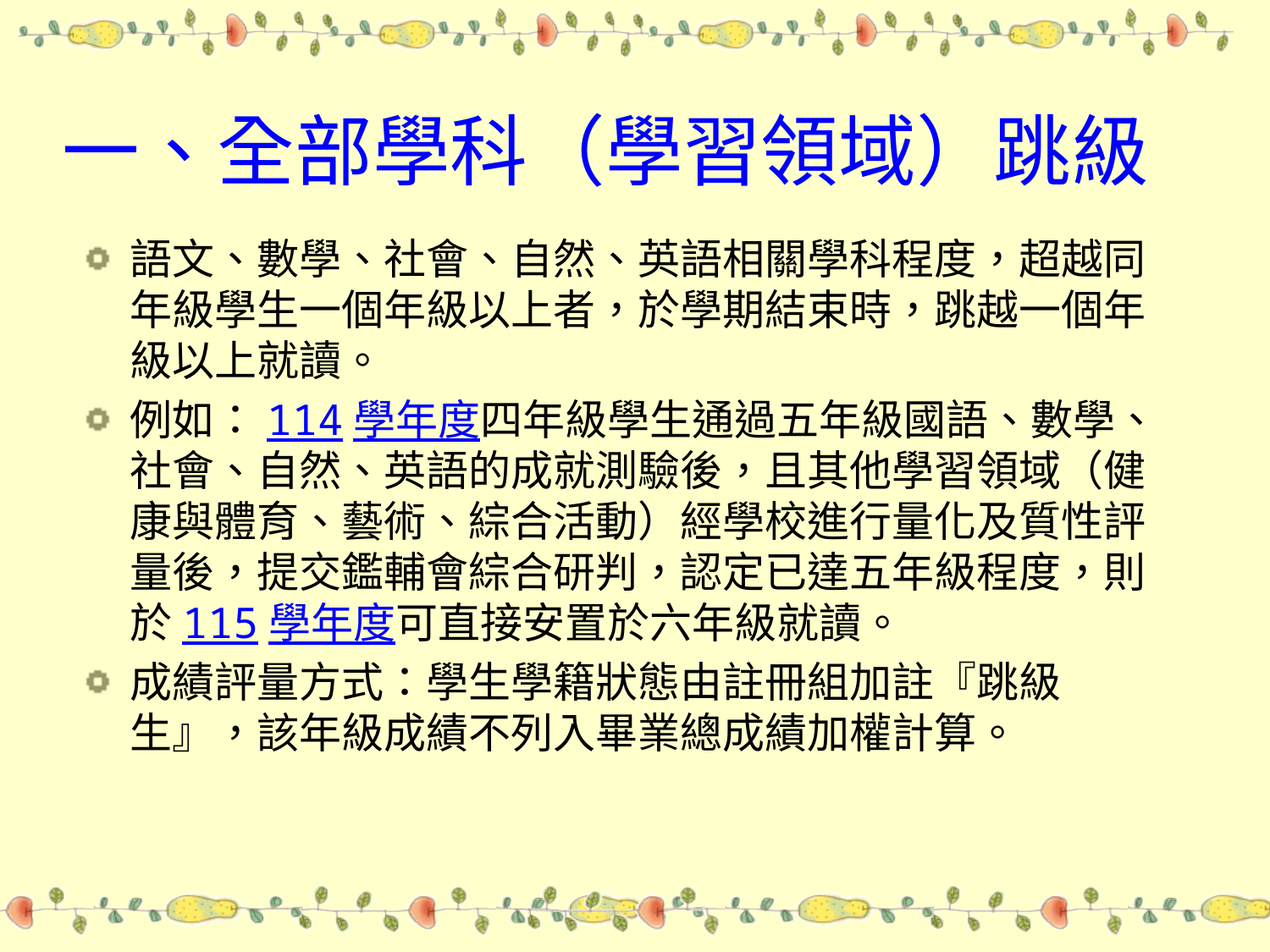

# 一、全部學科（學習領域）跳級
語文、數學、社會、自然、英語相關學科程度，超越同年級學生一個年級以上者，於學期結束時，跳越一個年級以上就讀。
例如：114學年度四年級學生通過五年級國語、數學、社會、自然、英語的成就測驗後，且其他學習領域（健康與體育、藝術、綜合活動）經學校進行量化及質性評量後，提交鑑輔會綜合研判，認定已達五年級程度，則於115學年度可直接安置於六年級就讀。
成績評量方式：學生學籍狀態由註冊組加註『跳級生』，該年級成績不列入畢業總成績加權計算。